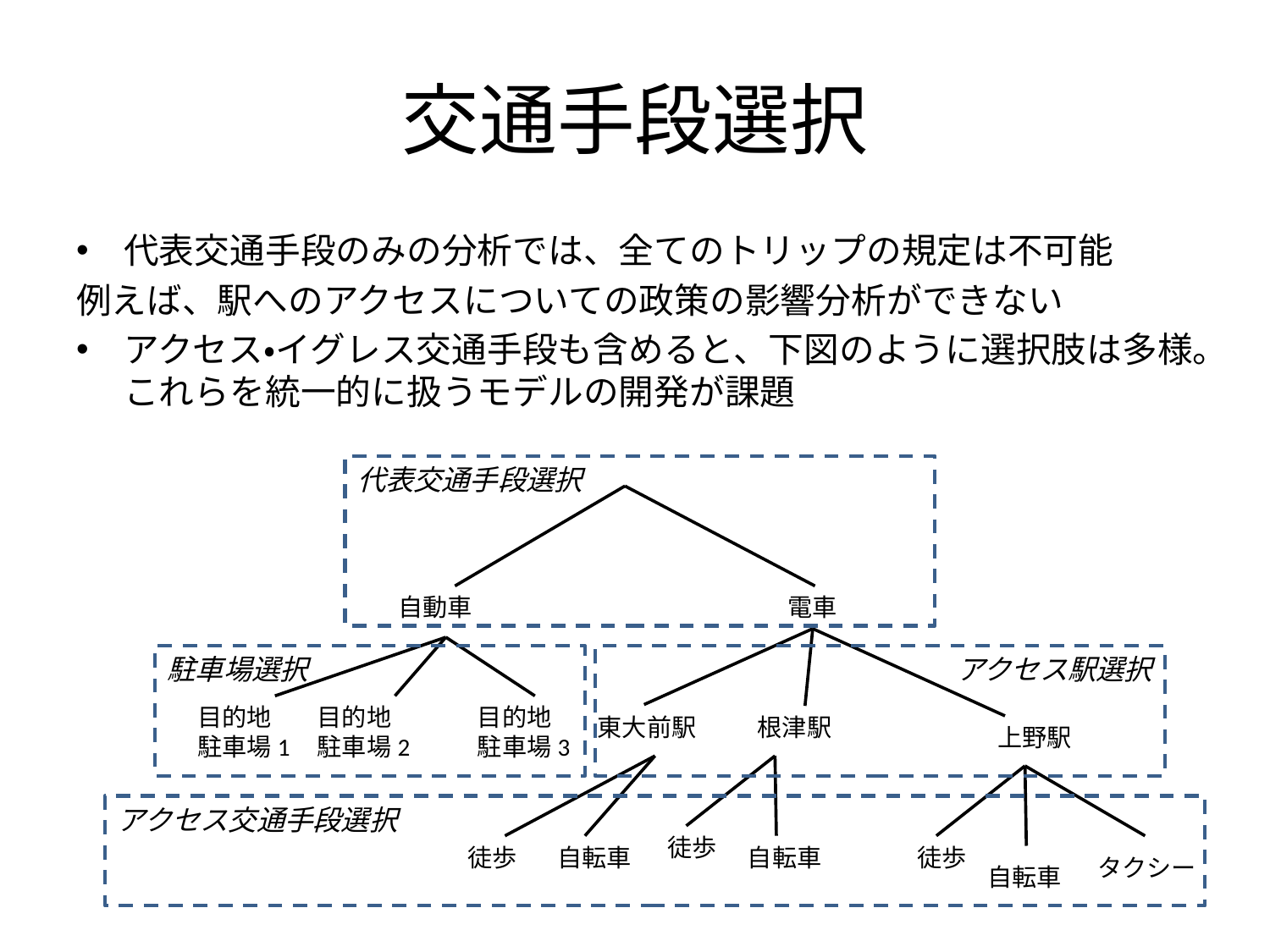

# 交通手段選択
代表交通手段のみの分析では、全てのトリップの規定は不可能
例えば、駅へのアクセスについての政策の影響分析ができない
アクセス・イグレス交通手段も含めると、下図のように選択肢は多様。これらを統一的に扱うモデルの開発が課題
代表交通手段選択
自動車
電車
目的地
駐車場1
目的地
駐車場2
目的地
駐車場3
東大前駅
根津駅
上野駅
徒歩
徒歩
自転車
自転車
徒歩
タクシー
自転車
駐車場選択
アクセス駅選択
アクセス交通手段選択